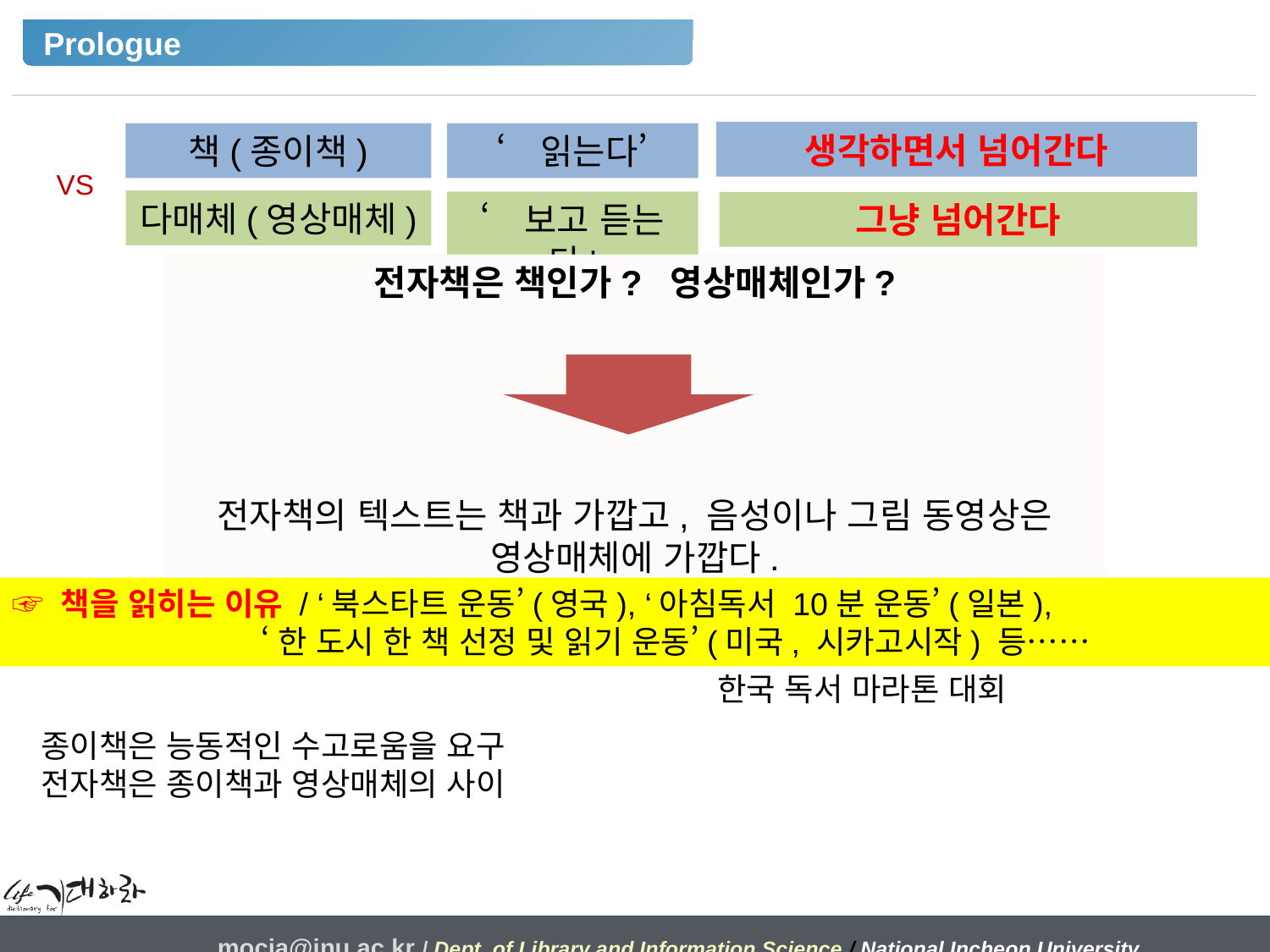

Prologue
생각하면서 넘어간다
책(종이책)
‘읽는다’
다매체(영상매체)
‘보고 듣는다'
그냥 넘어간다

VS
전자책은 책인가?  영상매체인가?

전자책의 텍스트는 책과 가깝고, 음성이나 그림 동영상은 영상매체에 가깝다.

☞ 책을 읽히는 이유 / ‘북스타트 운동’(영국), ‘아침독서 10분 운동’(일본),
                            ‘한 도시 한 책 선정 및 읽기 운동’(미국, 시카고시작) 등……
한국 독서 마라톤 대회
종이책은 능동적인 수고로움을 요구
전자책은 종이책과 영상매체의 사이

mocja@inu.ac.kr / Dept. of Library and Information Science / National Incheon University